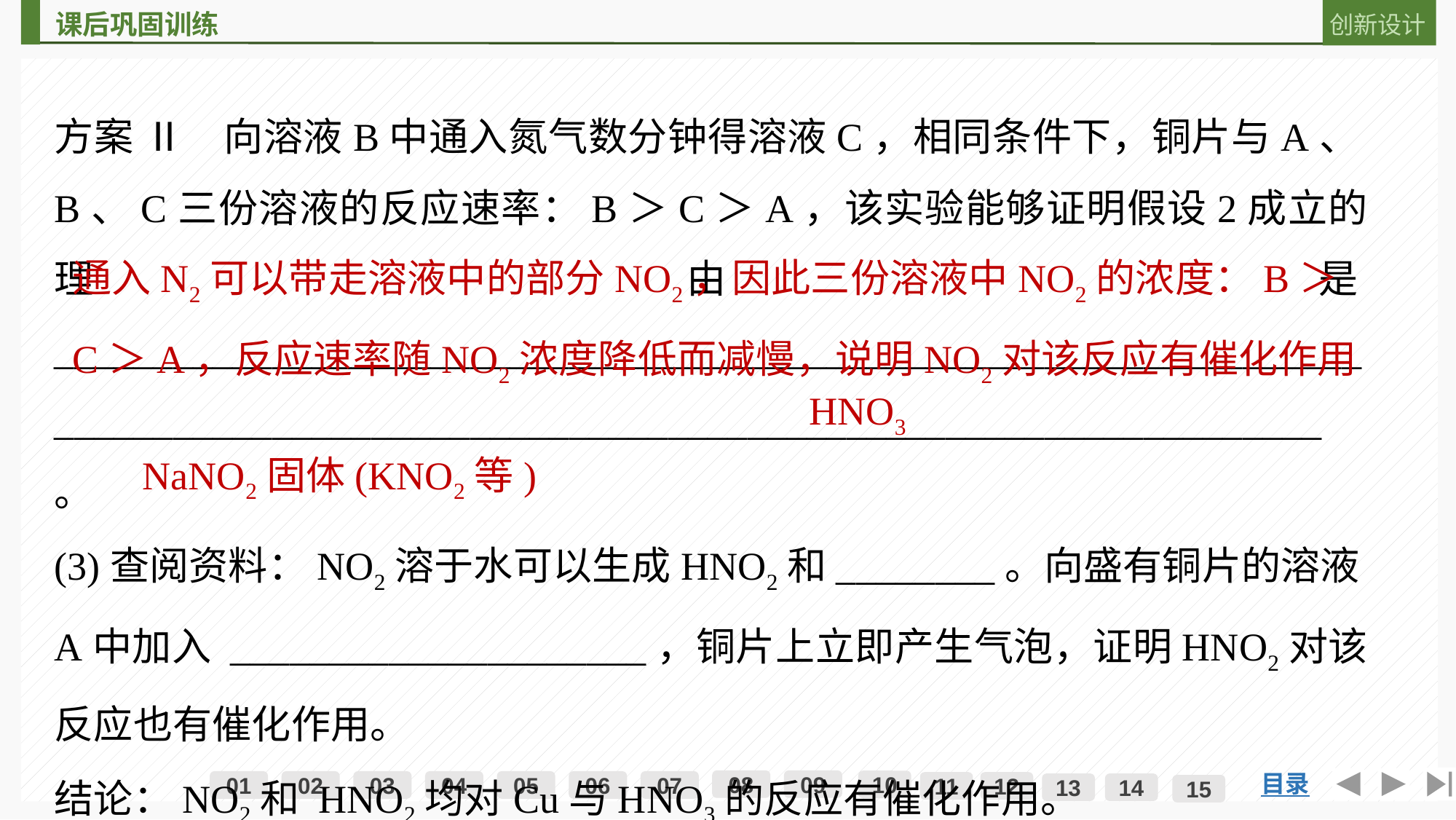

方案 Ⅱ　向溶液B中通入氮气数分钟得溶液C，相同条件下，铜片与A、B、C三份溶液的反应速率：B＞C＞A，该实验能够证明假设2成立的理由是__________________________________________________________________
________________________________________________________________。
(3)查阅资料：NO2溶于水可以生成HNO2和________。向盛有铜片的溶液A中加入 _____________________，铜片上立即产生气泡，证明HNO2对该反应也有催化作用。
结论：NO2和 HNO2均对Cu与HNO3的反应有催化作用。
通入N2可以带走溶液中的部分NO2，因此三份溶液中NO2的浓度：B＞C＞A，反应速率随NO2浓度降低而减慢，说明NO2对该反应有催化作用
HNO3
NaNO2固体(KNO2等)